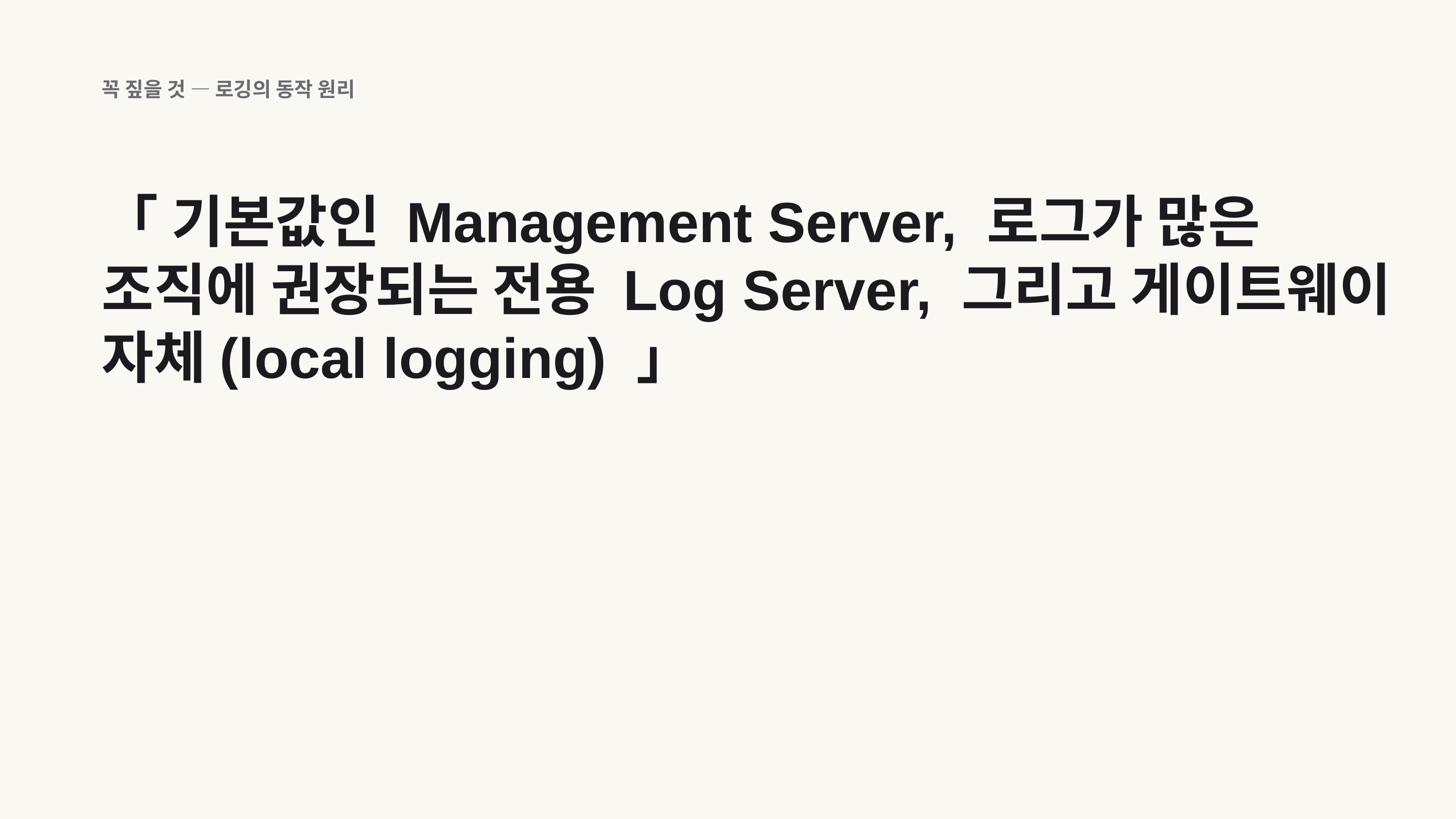

꼭 짚을 것 — 로깅의 동작 원리
「 기본값인 Management Server, 로그가 많은 조직에 권장되는 전용 Log Server, 그리고 게이트웨이 자체(local logging) 」